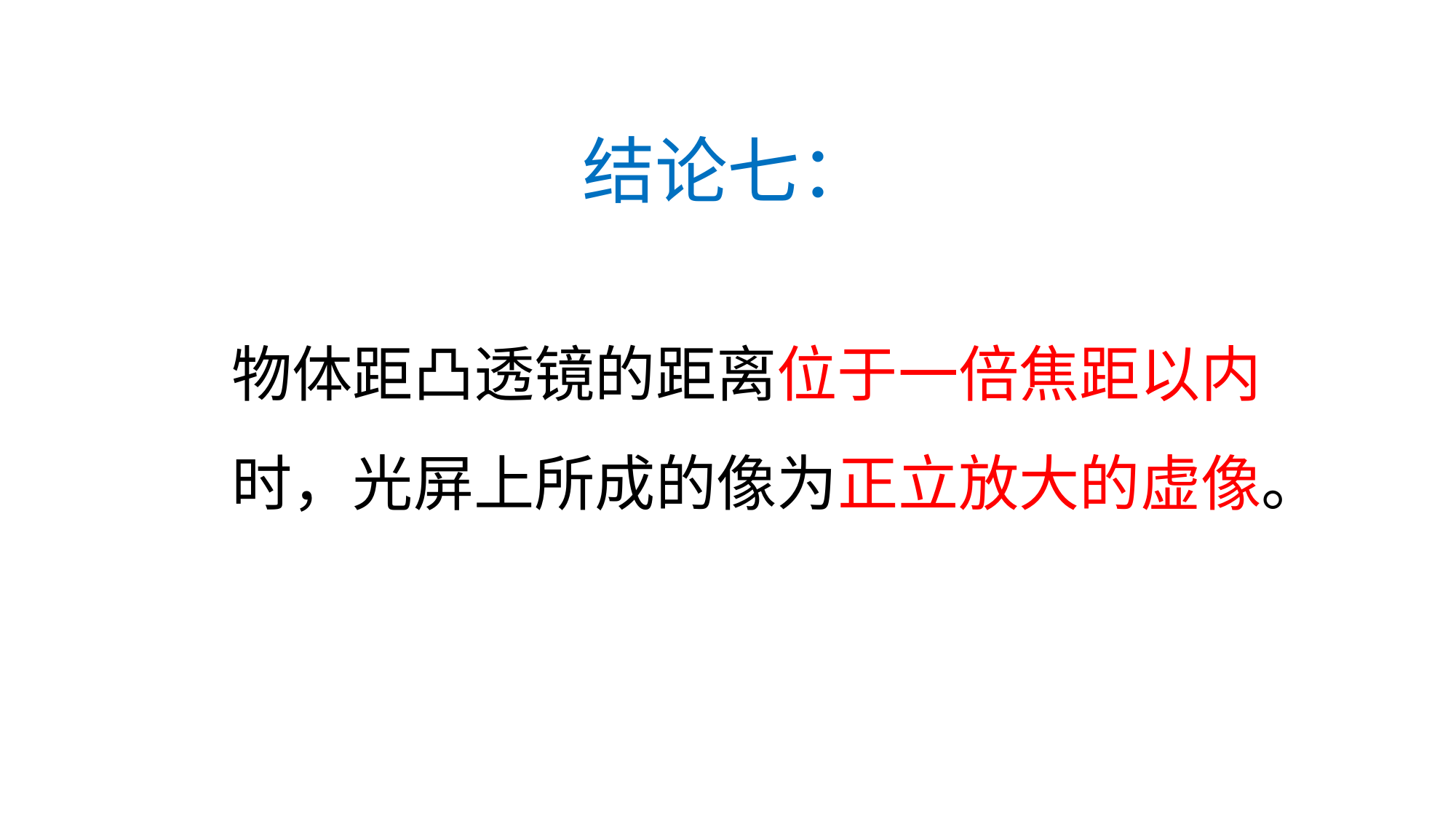

结论七：
物体距凸透镜的距离位于一倍焦距以内时，光屏上所成的像为正立放大的虚像。